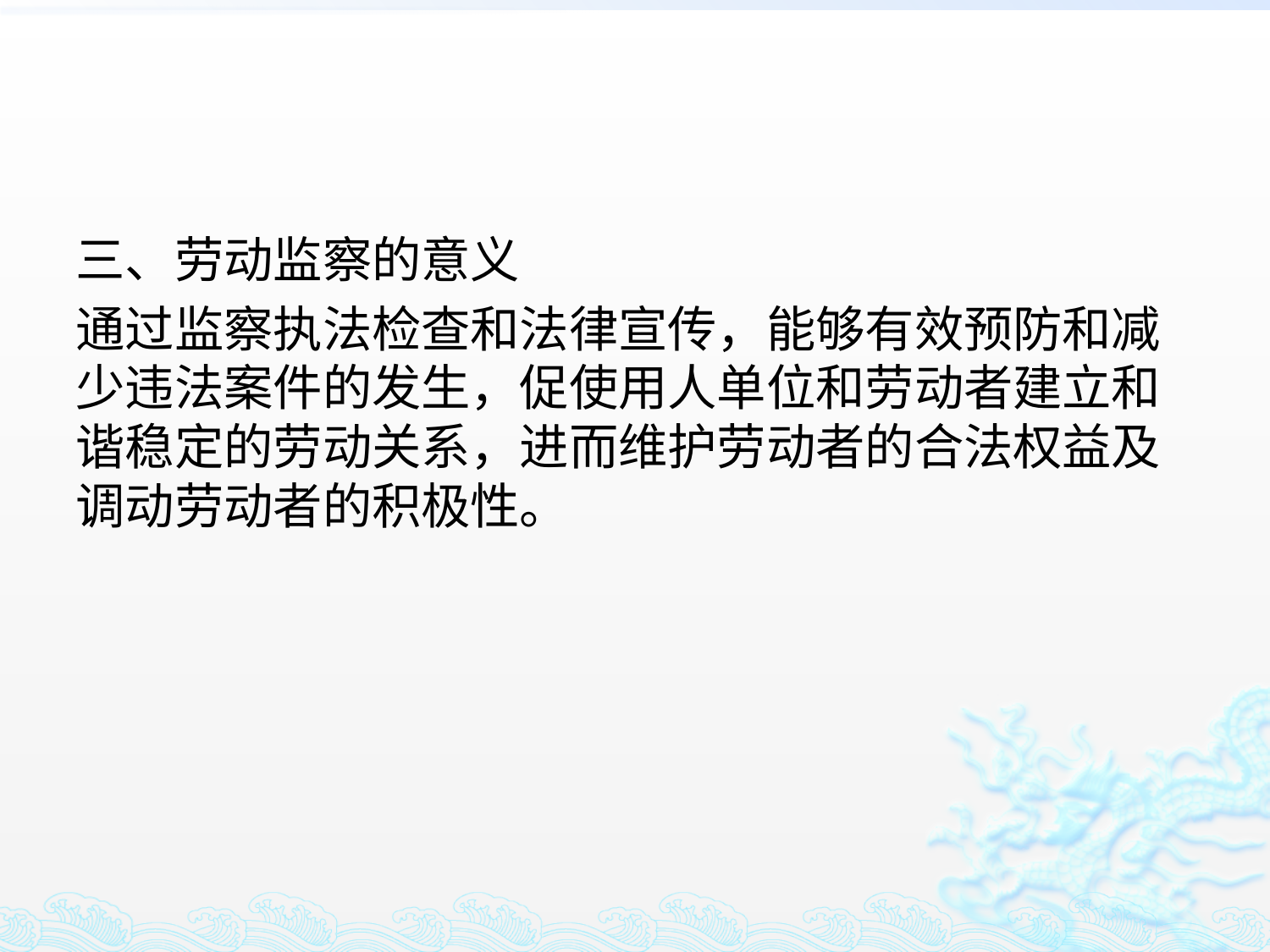

#
三、劳动监察的意义
通过监察执法检查和法律宣传，能够有效预防和减少违法案件的发生，促使用人单位和劳动者建立和谐稳定的劳动关系，进而维护劳动者的合法权益及调动劳动者的积极性。